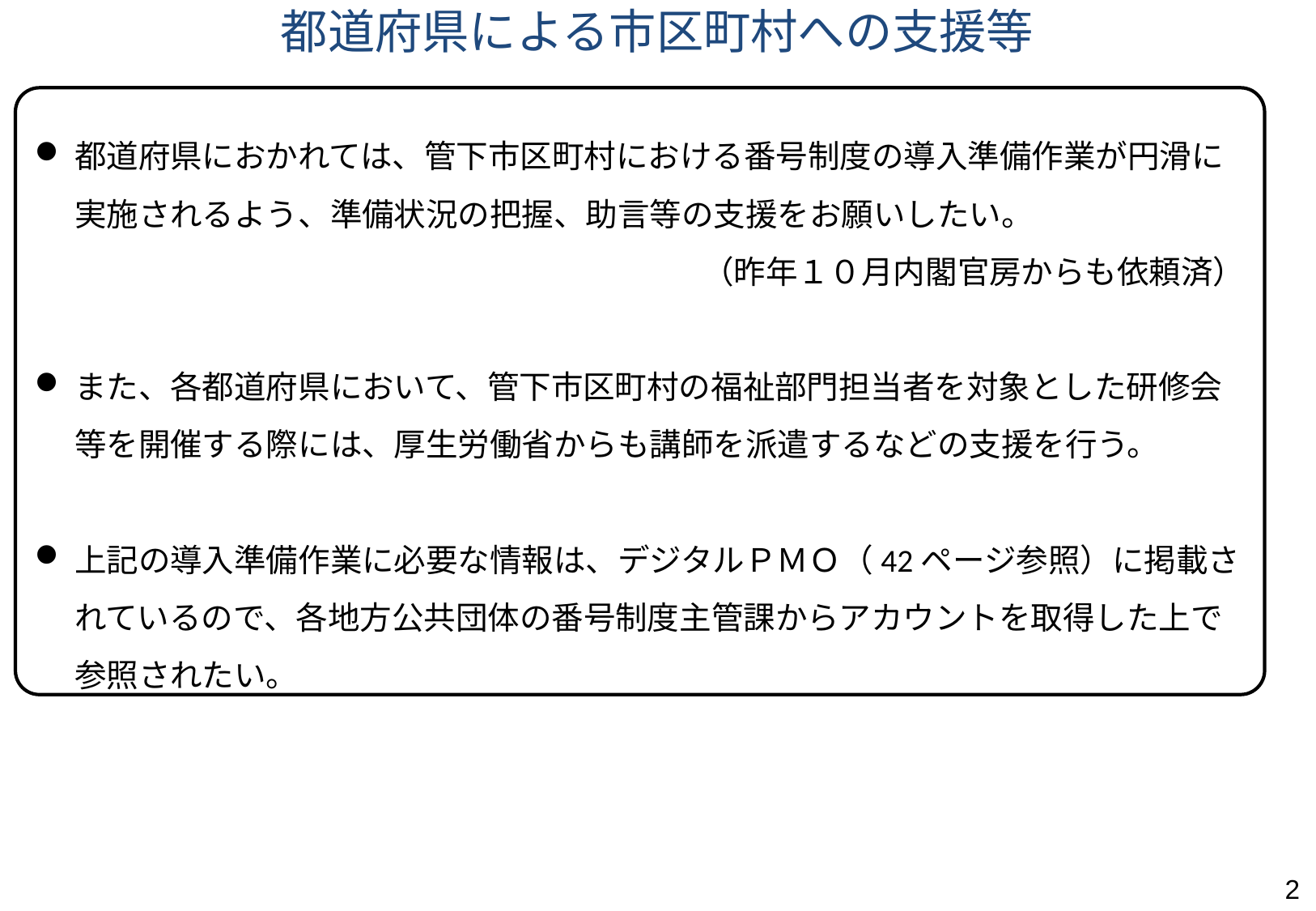

都道府県による市区町村への支援等

都道府県におかれては、管下市区町村における番号制度の導入準備作業が円滑に実施されるよう、準備状況の把握、助言等の支援をお願いしたい。
（昨年１０月内閣官房からも依頼済）
また、各都道府県において、管下市区町村の福祉部門担当者を対象とした研修会等を開催する際には、厚生労働省からも講師を派遣するなどの支援を行う。
上記の導入準備作業に必要な情報は、デジタルＰＭＯ（42ページ参照）に掲載されているので、各地方公共団体の番号制度主管課からアカウントを取得した上で参照されたい。
2